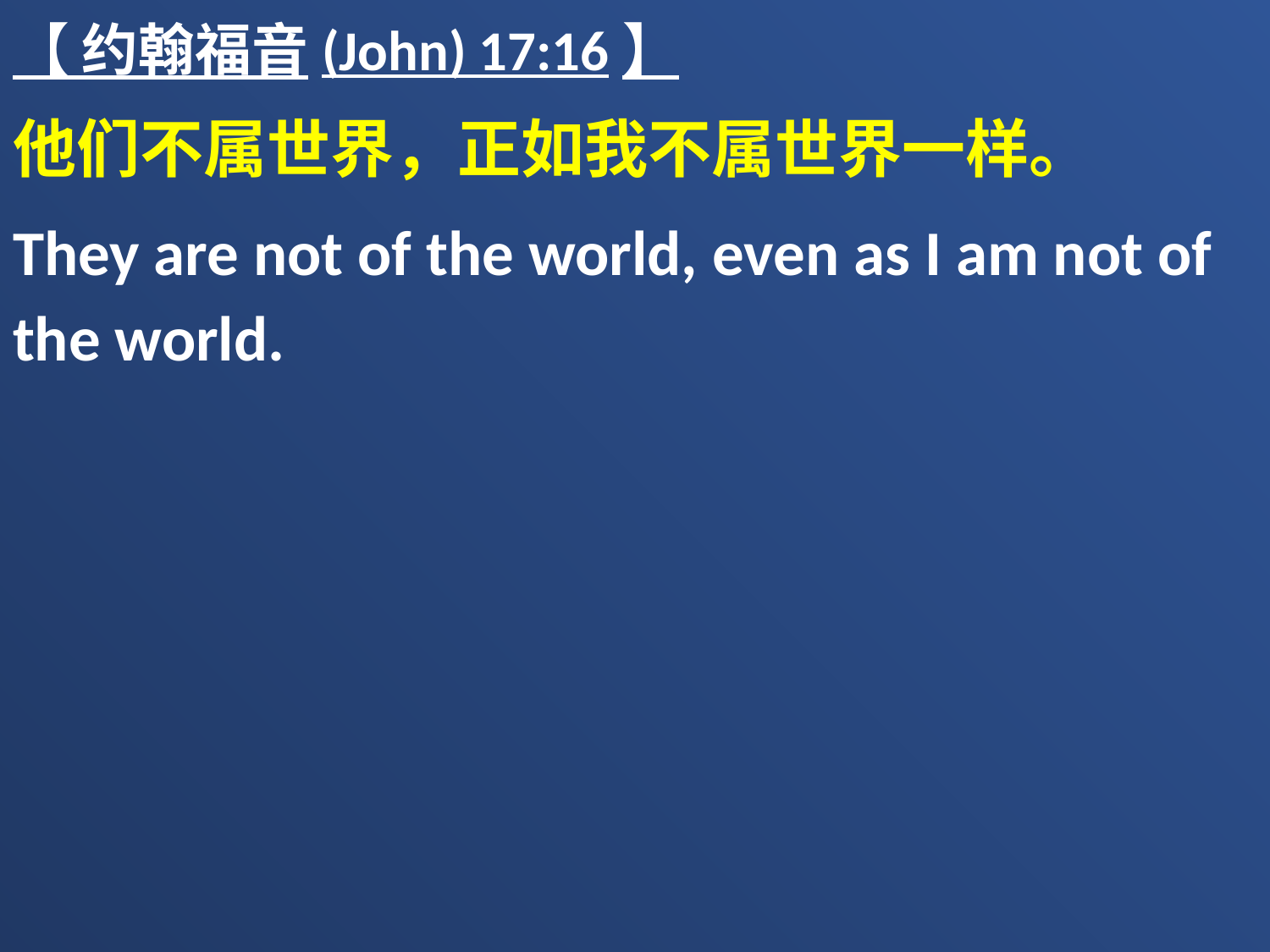

【 约翰福音(John) 17:16】
他们不属世界，正如我不属世界一样。
They are not of the world, even as I am not of the world.